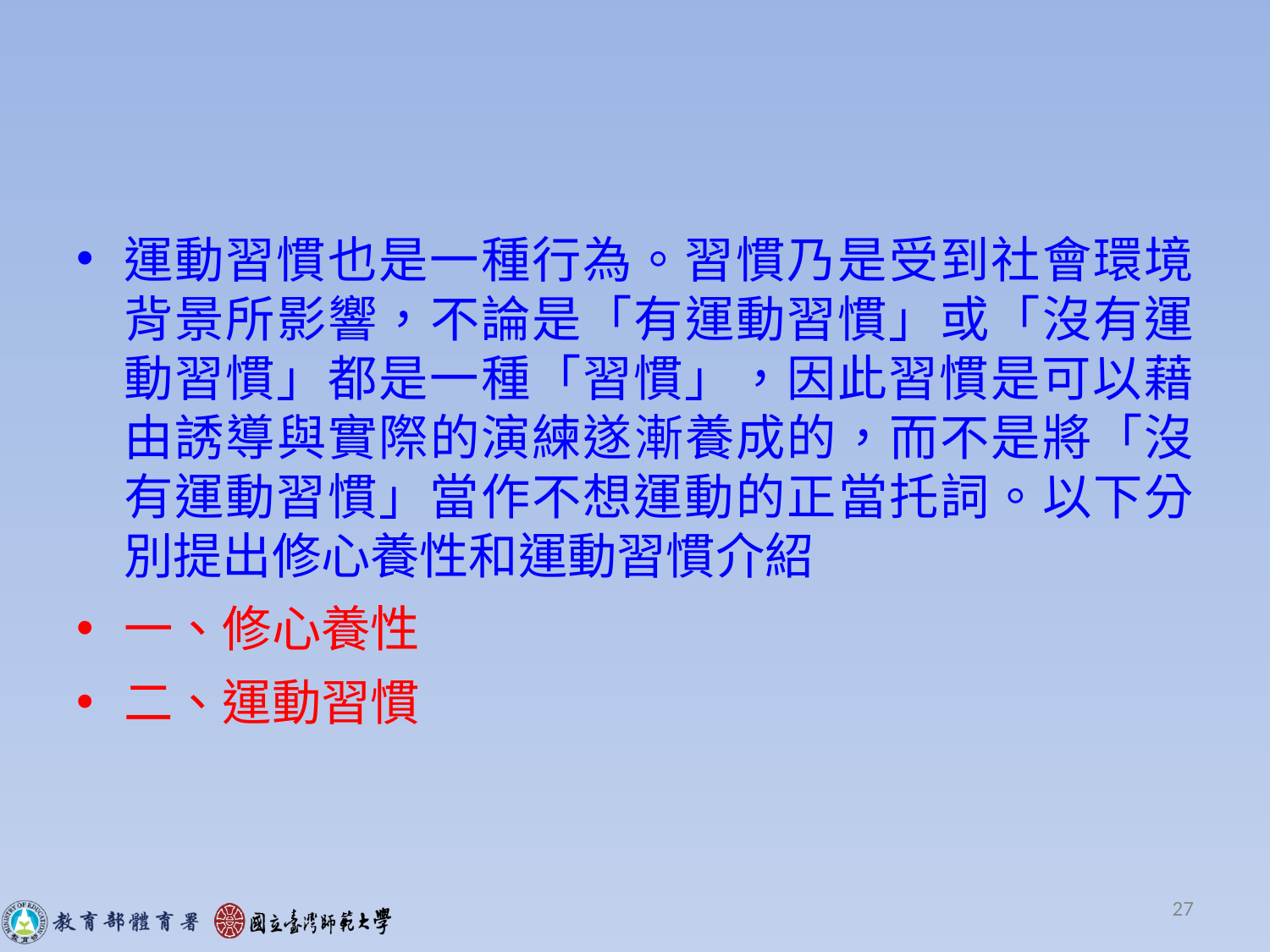

#
運動習慣也是一種行為。習慣乃是受到社會環境背景所影響，不論是「有運動習慣」或「沒有運動習慣」都是一種「習慣」，因此習慣是可以藉由誘導與實際的演練遂漸養成的，而不是將「沒有運動習慣」當作不想運動的正當托詞。以下分別提出修心養性和運動習慣介紹
一、修心養性
二、運動習慣
27